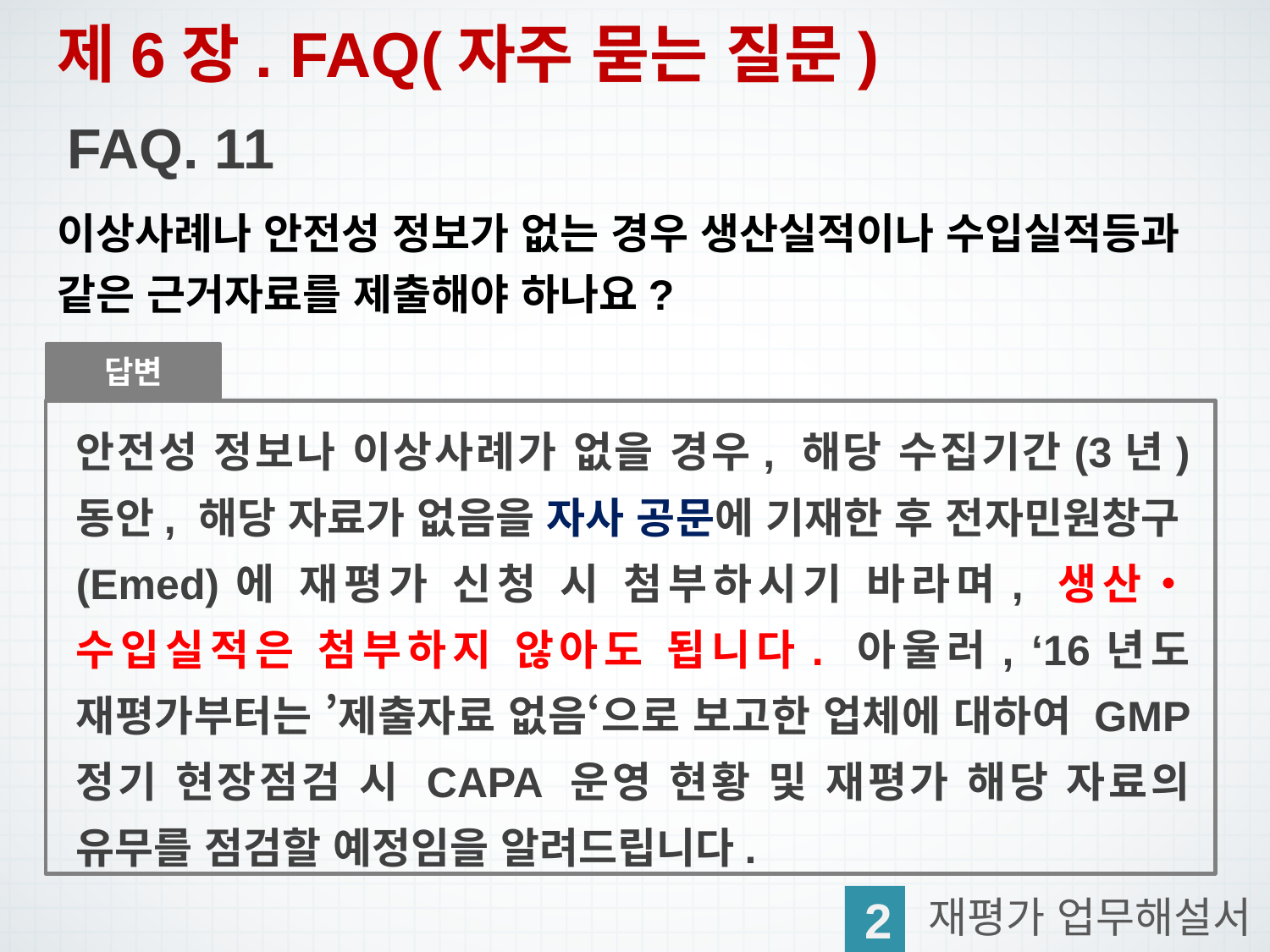

제6장. FAQ(자주 묻는 질문)

FAQ. 11
이상사례나 안전성 정보가 없는 경우 생산실적이나 수입실적등과 같은 근거자료를 제출해야 하나요?
답변

안전성 정보나 이상사례가 없을 경우, 해당 수집기간(3년) 동안, 해당 자료가 없음을 자사 공문에 기재한 후 전자민원창구(Emed)에 재평가 신청 시 첨부하시기 바라며, 생산‧수입실적은 첨부하지 않아도 됩니다. 아울러, ‘16년도 재평가부터는 ’제출자료 없음‘으로 보고한 업체에 대하여 GMP 정기 현장점검 시 CAPA 운영 현황 및 재평가 해당 자료의 유무를 점검할 예정임을 알려드립니다.
2
재평가 업무해설서